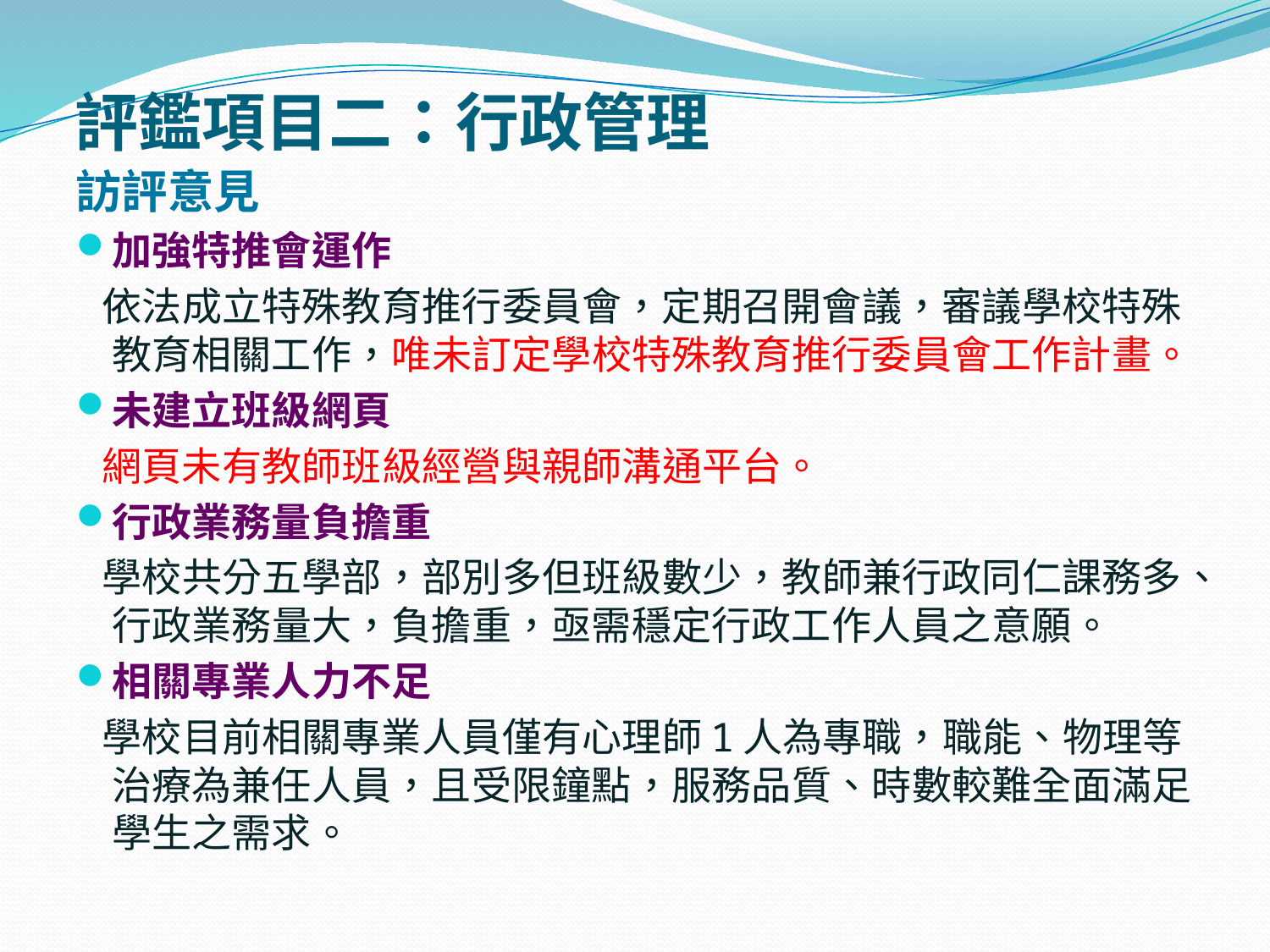

# 評鑑項目二：行政管理
訪評意見
加強特推會運作
  依法成立特殊教育推行委員會，定期召開會議，審議學校特殊教育相關工作，唯未訂定學校特殊教育推行委員會工作計畫。
未建立班級網頁
  網頁未有教師班級經營與親師溝通平台。
行政業務量負擔重
  學校共分五學部，部別多但班級數少，教師兼行政同仁課務多、行政業務量大，負擔重，亟需穩定行政工作人員之意願。
相關專業人力不足
  學校目前相關專業人員僅有心理師1人為專職，職能、物理等治療為兼任人員，且受限鐘點，服務品質、時數較難全面滿足學生之需求。